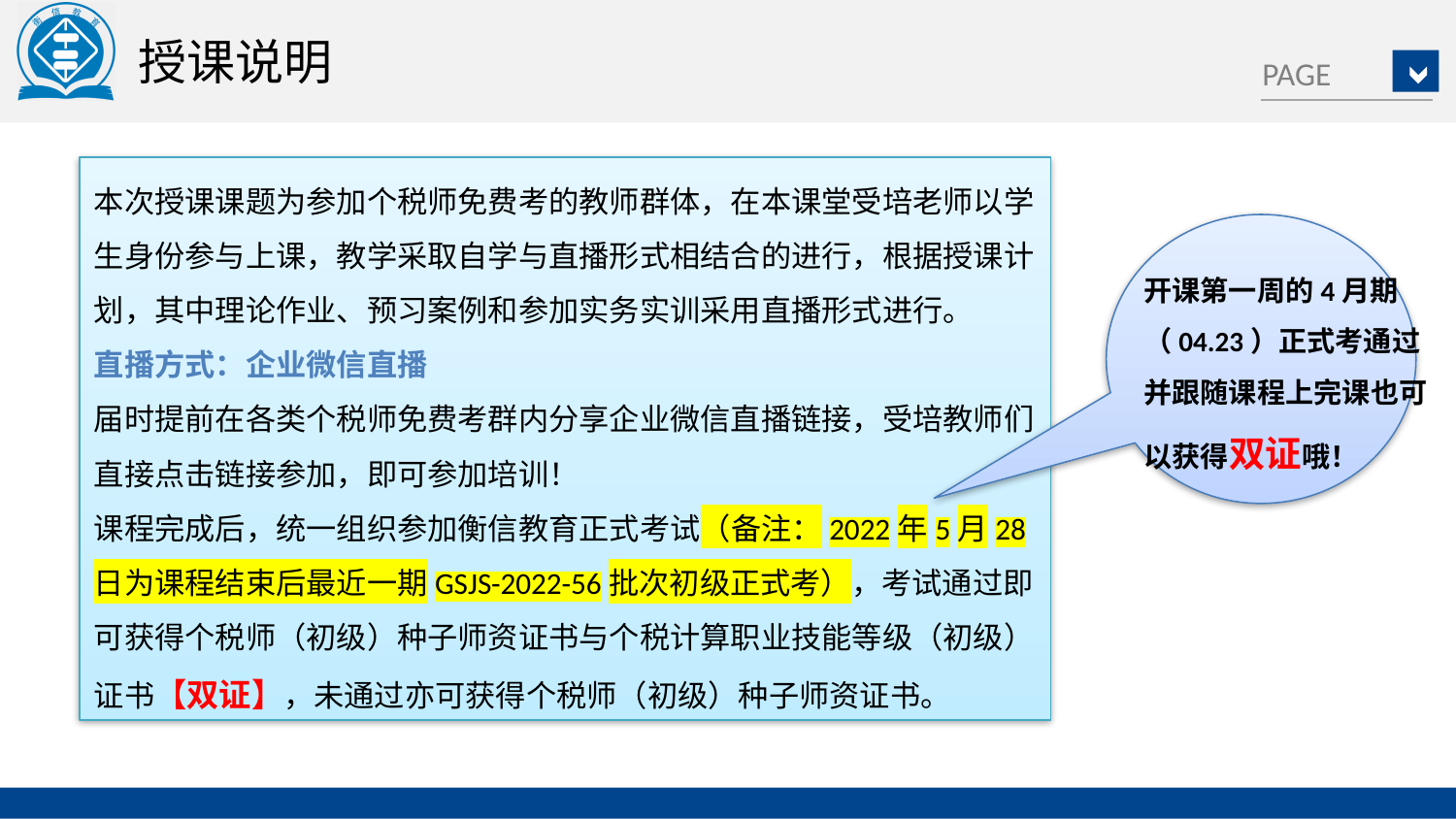

授课说明
3
本次授课课题为参加个税师免费考的教师群体，在本课堂受培老师以学生身份参与上课，教学采取自学与直播形式相结合的进行，根据授课计划，其中理论作业、预习案例和参加实务实训采用直播形式进行。
直播方式：企业微信直播
届时提前在各类个税师免费考群内分享企业微信直播链接，受培教师们直接点击链接参加，即可参加培训！
课程完成后，统一组织参加衡信教育正式考试（备注：2022年5月28日为课程结束后最近一期GSJS-2022-56批次初级正式考），考试通过即可获得个税师（初级）种子师资证书与个税计算职业技能等级（初级）证书【双证】，未通过亦可获得个税师（初级）种子师资证书。

开课第一周的4月期（04.23）正式考通过并跟随课程上完课也可以获得双证哦！